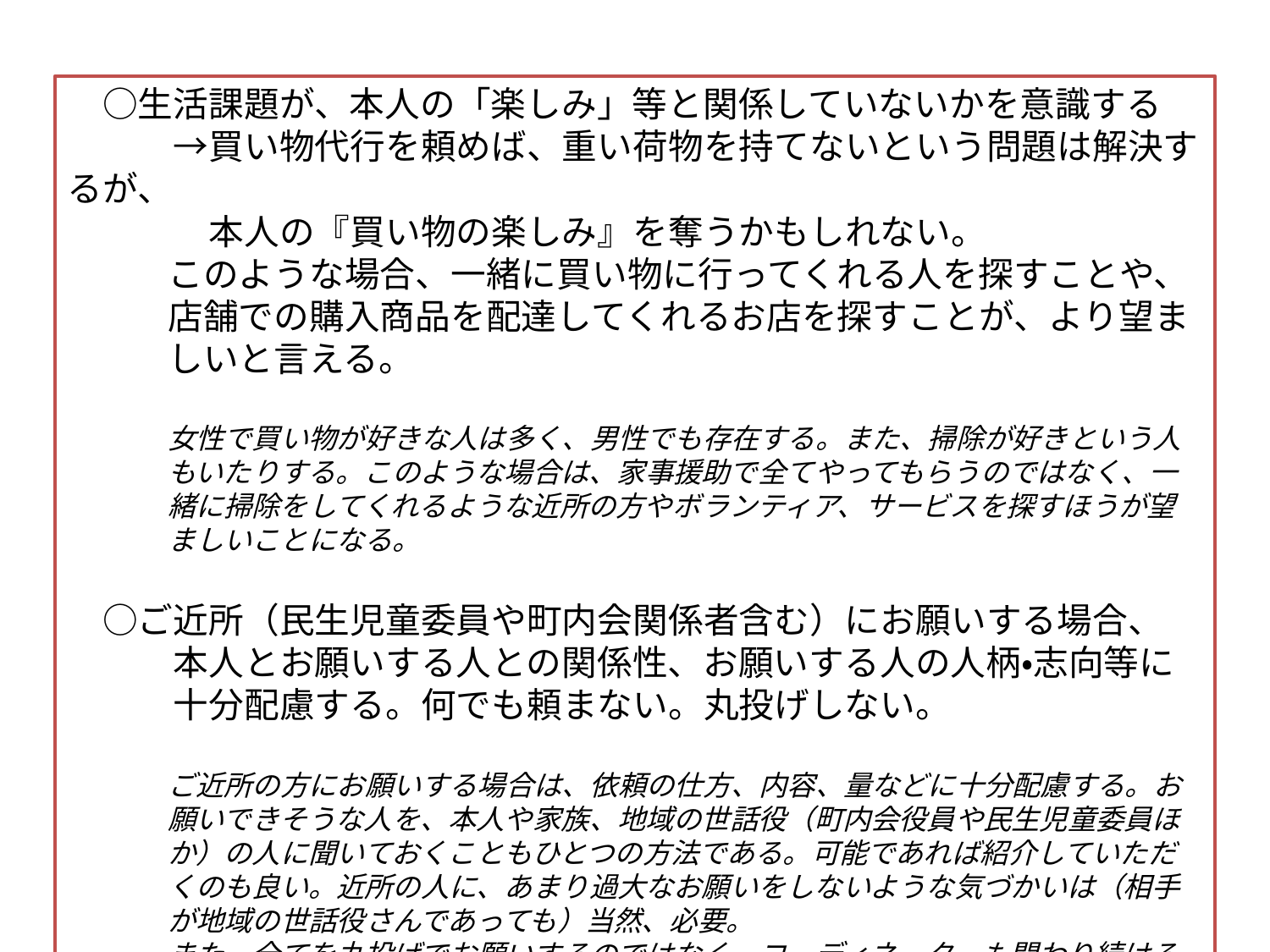

○生活課題が、本人の「楽しみ」等と関係していないかを意識する
　　　→買い物代行を頼めば、重い荷物を持てないという問題は解決するが、
　　　　本人の『買い物の楽しみ』を奪うかもしれない。
このような場合、一緒に買い物に行ってくれる人を探すことや、店舗での購入商品を配達してくれるお店を探すことが、より望ましいと言える。

女性で買い物が好きな人は多く、男性でも存在する。また、掃除が好きという人もいたりする。このような場合は、家事援助で全てやってもらうのではなく、一緒に掃除をしてくれるような近所の方やボランティア、サービスを探すほうが望ましいことになる。

　○ご近所（民生児童委員や町内会関係者含む）にお願いする場合、
　　　本人とお願いする人との関係性、お願いする人の人柄・志向等に
　　　十分配慮する。何でも頼まない。丸投げしない。

ご近所の方にお願いする場合は、依頼の仕方、内容、量などに十分配慮する。お願いできそうな人を、本人や家族、地域の世話役（町内会役員や民生児童委員ほか）の人に聞いておくこともひとつの方法である。可能であれば紹介していただくのも良い。近所の人に、あまり過大なお願いをしないような気づかいは（相手が地域の世話役さんであっても）当然、必要。
また、全てを丸投げでお願いするのではなく、コーディネーターも関わり続けることを伝えていくことも、地域との信頼を育むために重要だと言えるだろう。